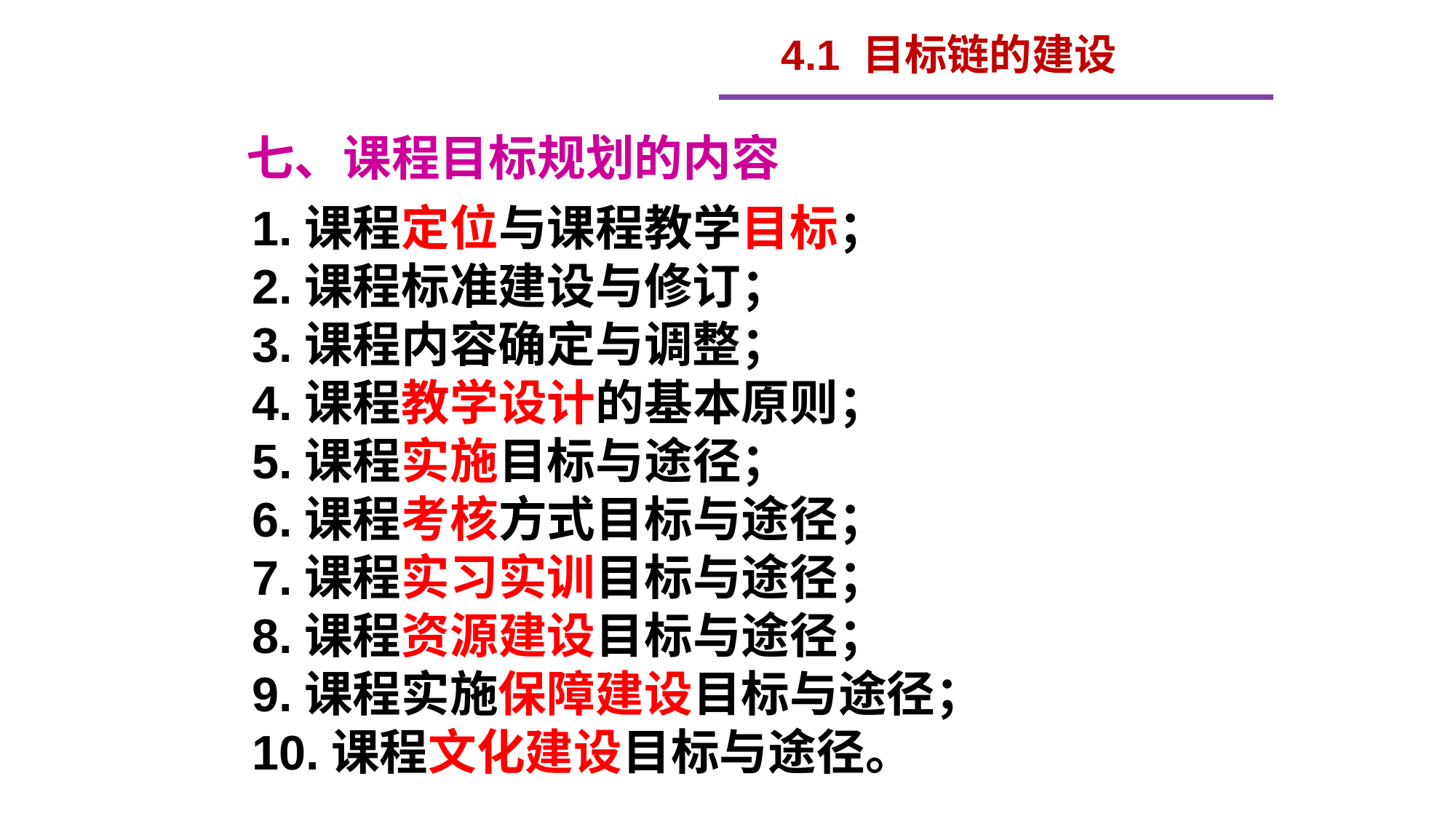

4.1 目标链的建设

   七、课程目标规划的内容
1.课程定位与课程教学目标；
2.课程标准建设与修订；
3.课程内容确定与调整；
4.课程教学设计的基本原则；
5.课程实施目标与途径；
6.课程考核方式目标与途径；
7.课程实习实训目标与途径；
8.课程资源建设目标与途径；
9.课程实施保障建设目标与途径；
10.课程文化建设目标与途径。